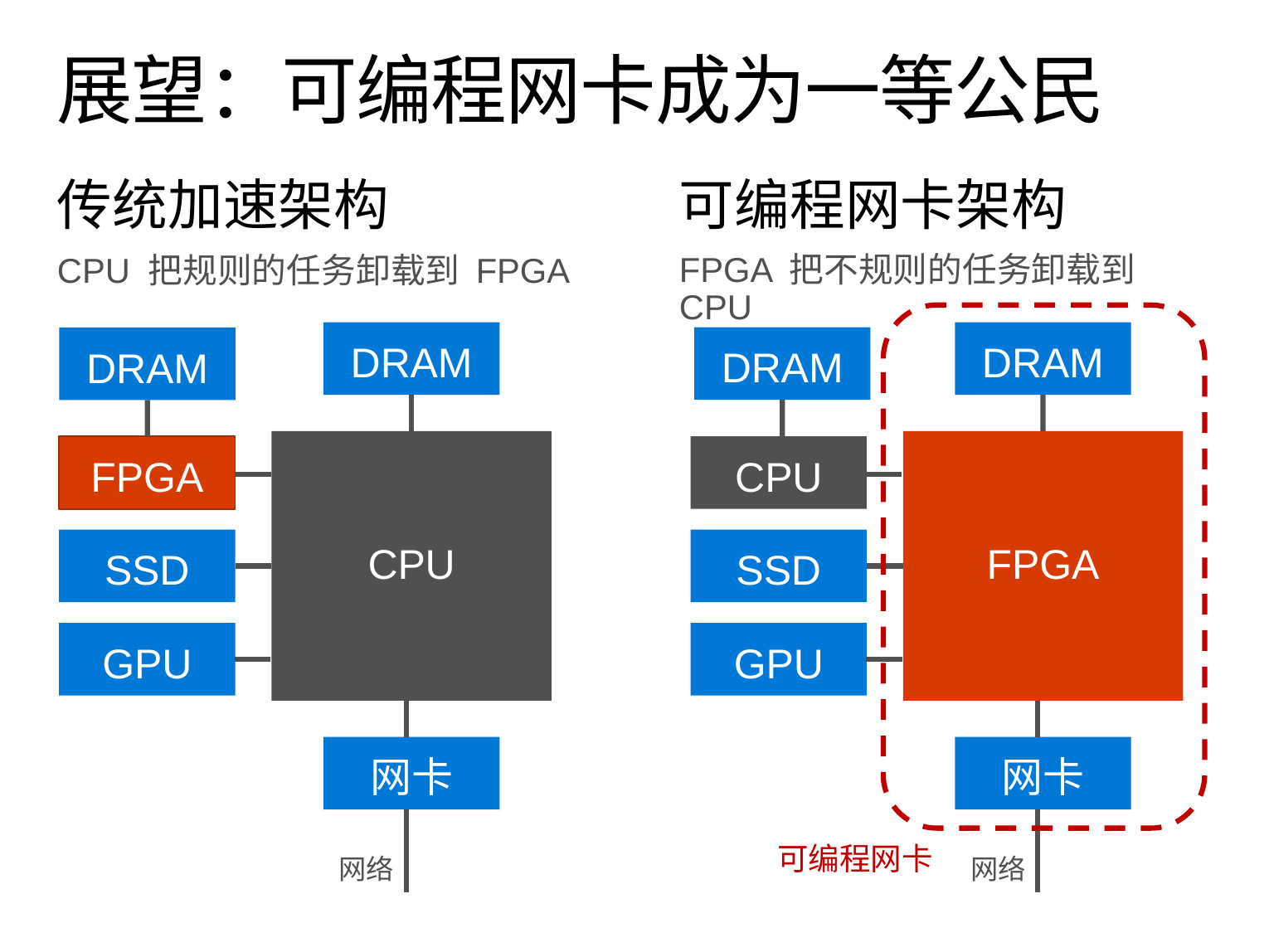

# 展望：可编程网卡成为一等公民
可编程网卡架构
FPGA 把不规则的任务卸载到 CPU
传统加速架构
CPU 把规则的任务卸载到 FPGA

DRAM
DRAM
DRAM
DRAM
CPU
FPGA
FPGA
CPU
SSD
SSD
GPU
GPU
网卡
网卡
可编程网卡
网络
网络